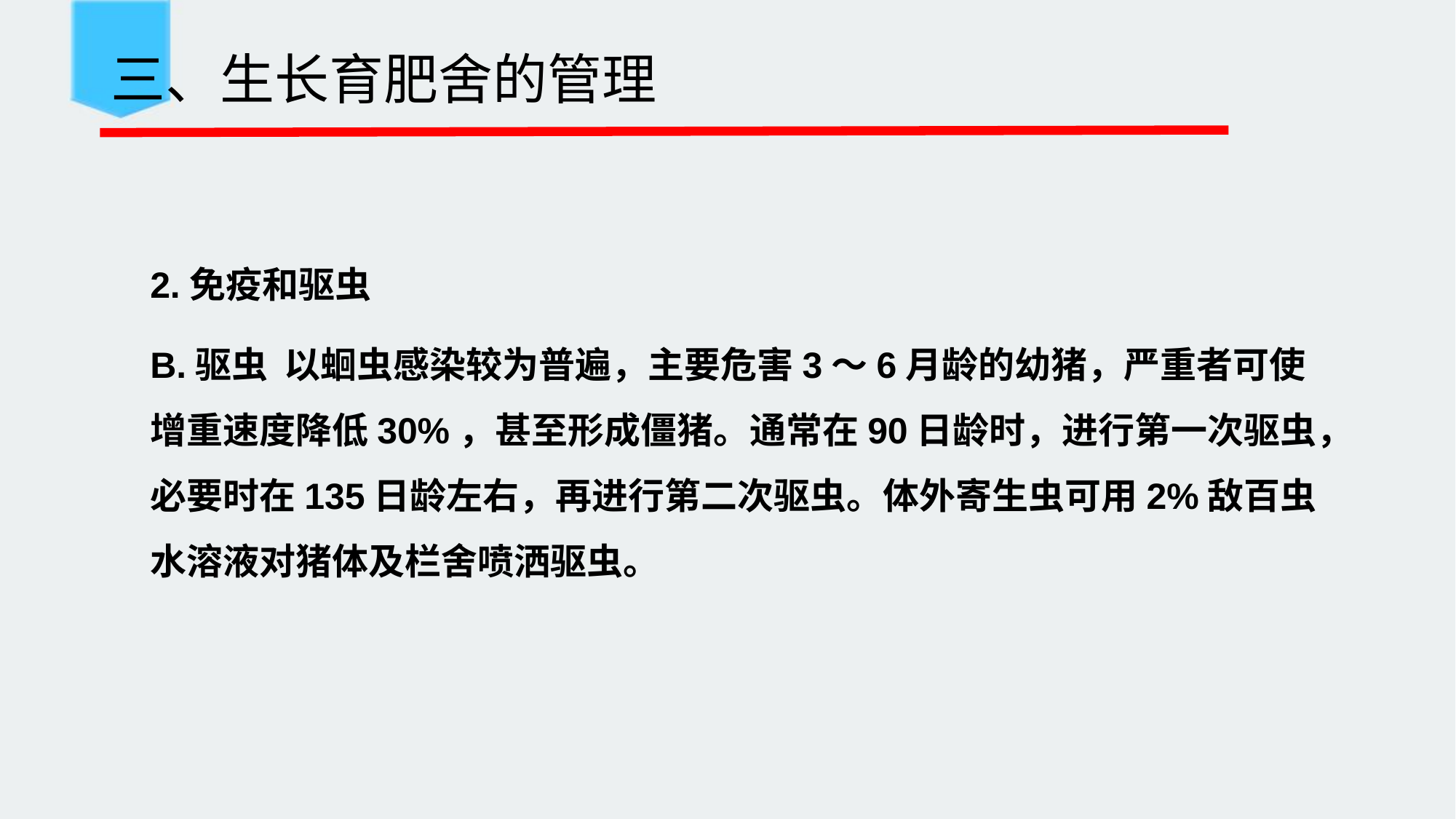

三、生长育肥舍的管理
2.免疫和驱虫
B.驱虫  以蛔虫感染较为普遍，主要危害3～6月龄的幼猪，严重者可使增重速度降低30%，甚至形成僵猪。通常在90日龄时，进行第一次驱虫，必要时在135日龄左右，再进行第二次驱虫。体外寄生虫可用2%敌百虫水溶液对猪体及栏舍喷洒驱虫。